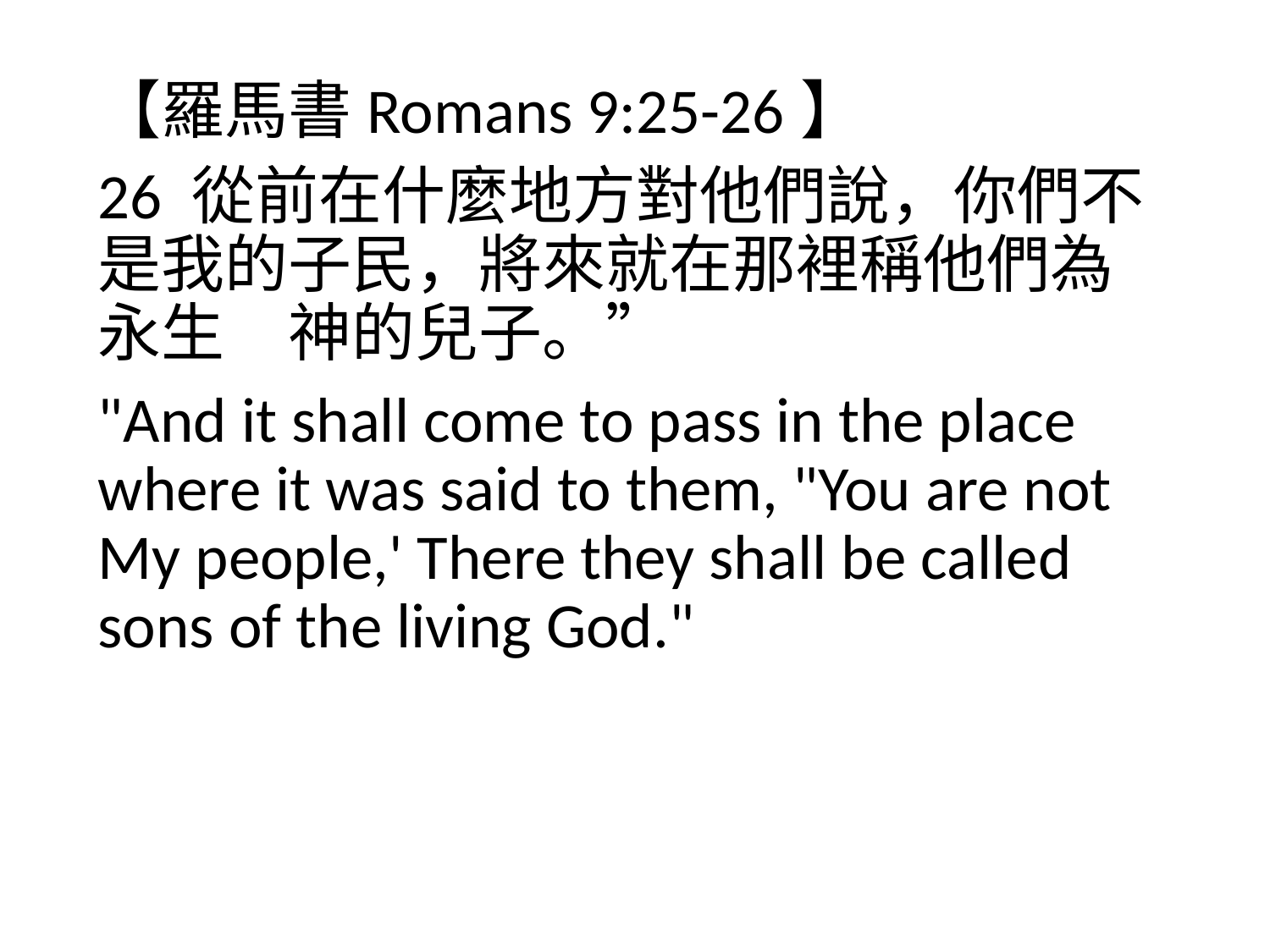

【羅馬書Romans 9:25-26】
26 從前在什麼地方對他們說，你們不是我的子民，將來就在那裡稱他們為永生　神的兒子。”
"And it shall come to pass in the place where it was said to them, "You are not My people,' There they shall be called sons of the living God."